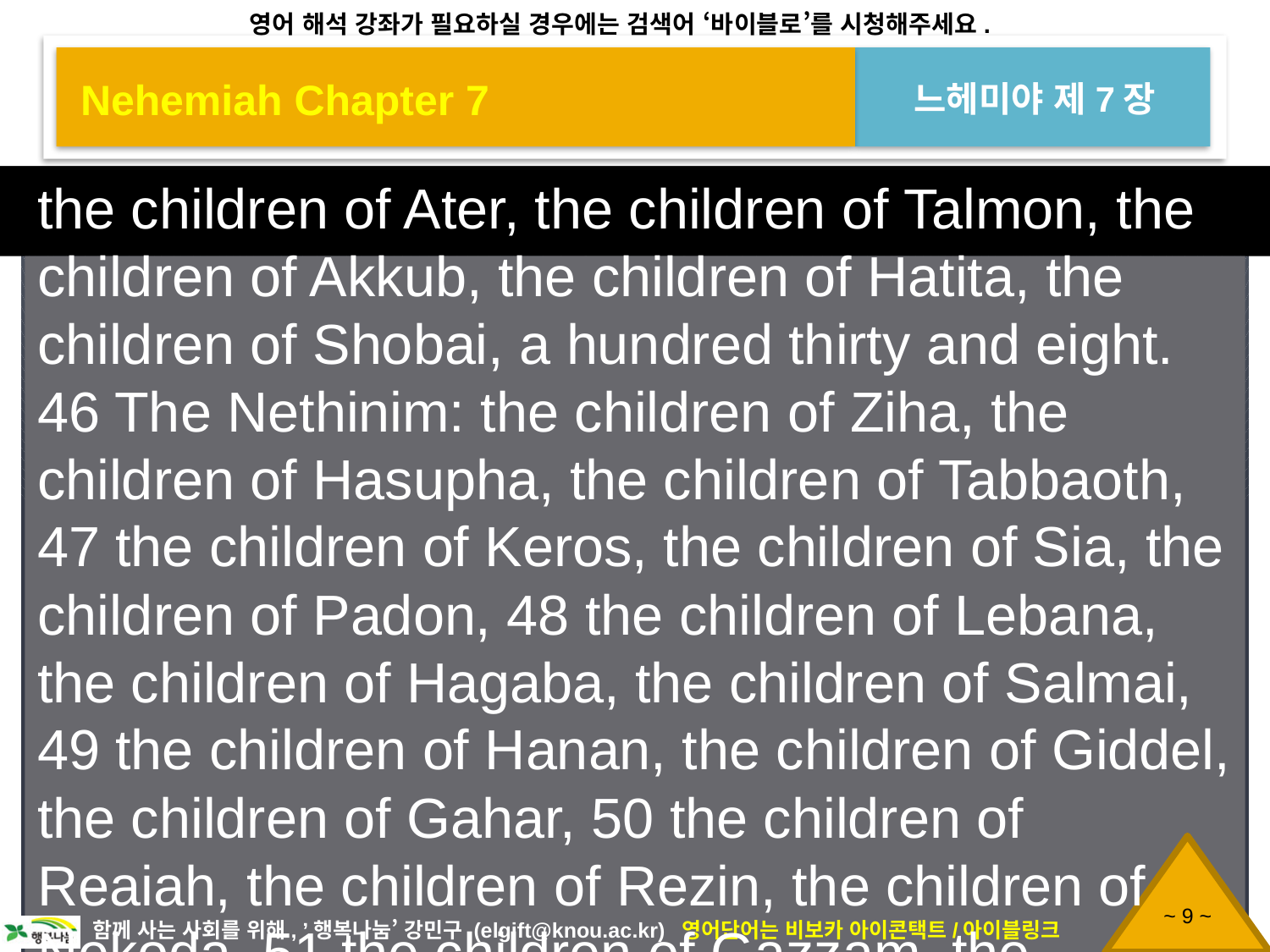

Nehemiah Chapter 7
느헤미야 제7장
the children of Ater, the children of Talmon, the children of Akkub, the children of Hatita, the children of Shobai, a hundred thirty and eight.
46 The Nethinim: the children of Ziha, the children of Hasupha, the children of Tabbaoth, 47 the children of Keros, the children of Sia, the children of Padon, 48 the children of Lebana, the children of Hagaba, the children of Salmai, 49 the children of Hanan, the children of Giddel, the children of Gahar, 50 the children of Reaiah, the children of Rezin, the children of Nekoda, 51 the children of Gazzam, the